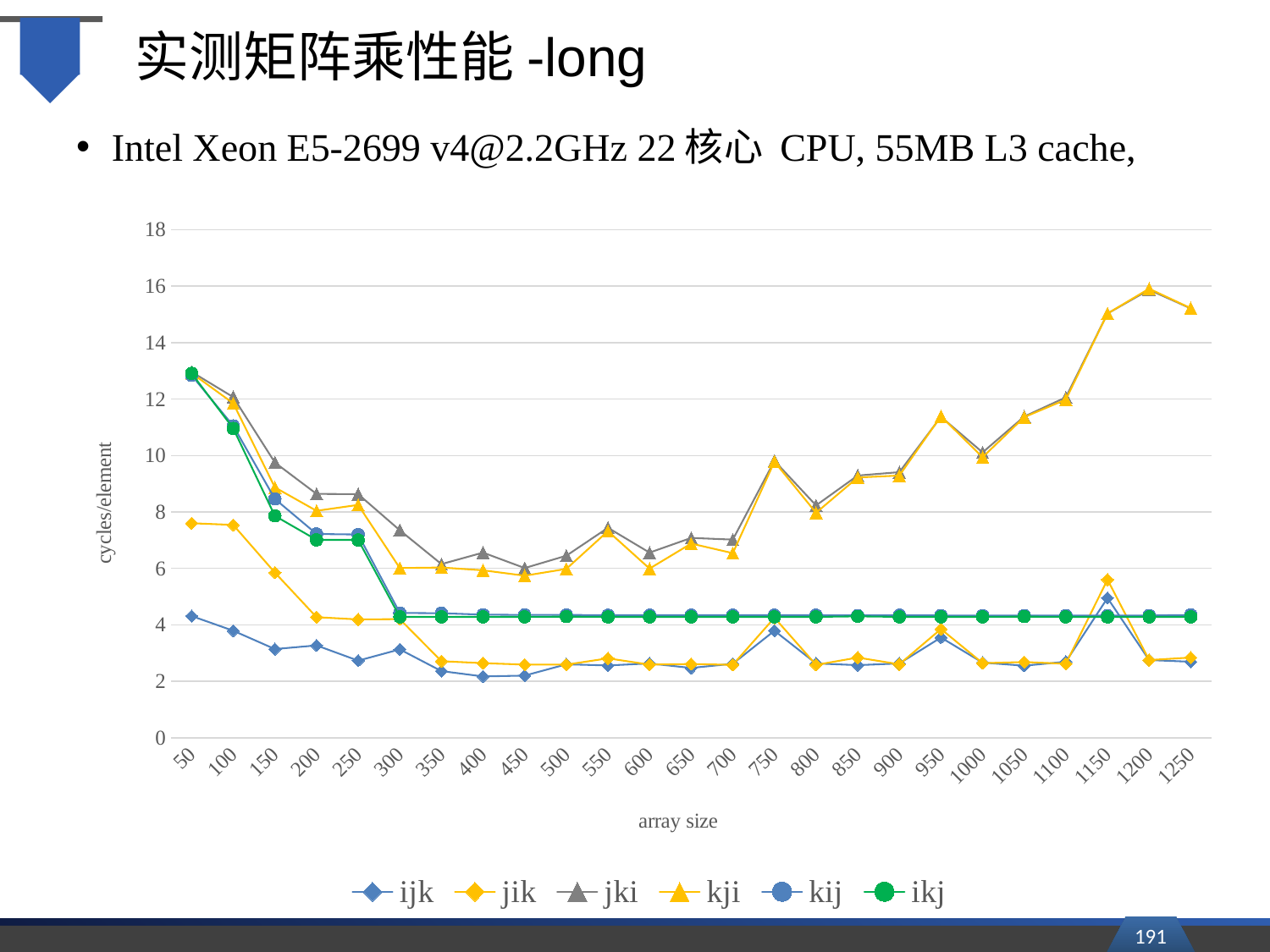

# 实测矩阵乘性能-long
Intel Xeon E5-2699 v4@2.2GHz 22核心 CPU, 55MB L3 cache,

### Chart

| Category | ijk | jik | jki | kji | kij | ikj |
|---|---|---|---|---|---|---|
| 50 | 4.31 | 7.6 | 12.96 | 12.92 | 12.84 | 12.91 |
| 100 | 3.79 | 7.54 | 12.07 | 11.85 | 11.05 | 10.96 |
| 150 | 3.14 | 5.85 | 9.75 | 8.87 | 8.46 | 7.86 |
| 200 | 3.27 | 4.27 | 8.64 | 8.04 | 7.22 | 7.01 |
| 250 | 2.73 | 4.19 | 8.63 | 8.25 | 7.2 | 7.01 |
| 300 | 3.13 | 4.2 | 7.35 | 6.01 | 4.42 | 4.28 |
| 350 | 2.36 | 2.71 | 6.15 | 6.03 | 4.41 | 4.28 |
| 400 | 2.17 | 2.64 | 6.56 | 5.93 | 4.36 | 4.28 |
| 450 | 2.2 | 2.59 | 6.01 | 5.74 | 4.35 | 4.28 |
| 500 | 2.6 | 2.59 | 6.45 | 5.98 | 4.35 | 4.29 |
| 550 | 2.56 | 2.81 | 7.44 | 7.32 | 4.34 | 4.28 |
| 600 | 2.63 | 2.59 | 6.56 | 5.99 | 4.34 | 4.28 |
| 650 | 2.47 | 2.61 | 7.08 | 6.88 | 4.34 | 4.28 |
| 700 | 2.62 | 2.58 | 7.02 | 6.54 | 4.34 | 4.28 |
| 750 | 3.79 | 4.25 | 9.81 | 9.78 | 4.34 | 4.28 |
| 800 | 2.63 | 2.58 | 8.23 | 7.97 | 4.34 | 4.28 |
| 850 | 2.57 | 2.84 | 9.29 | 9.22 | 4.33 | 4.3 |
| 900 | 2.63 | 2.6 | 9.41 | 9.29 | 4.34 | 4.28 |
| 950 | 3.55 | 3.85 | 11.37 | 11.39 | 4.33 | 4.28 |
| 1000 | 2.66 | 2.64 | 10.11 | 9.94 | 4.33 | 4.28 |
| 1050 | 2.55 | 2.68 | 11.38 | 11.36 | 4.33 | 4.29 |
| 1100 | 2.69 | 2.62 | 12.06 | 11.98 | 4.33 | 4.28 |
| 1150 | 4.95 | 5.6 | 15.03 | 15.03 | 4.33 | 4.28 |
| 1200 | 2.75 | 2.75 | 15.87 | 15.91 | 4.33 | 4.28 |
| 1250 | 2.69 | 2.84 | 15.21 | 15.22 | 4.35 | 4.28 |
191